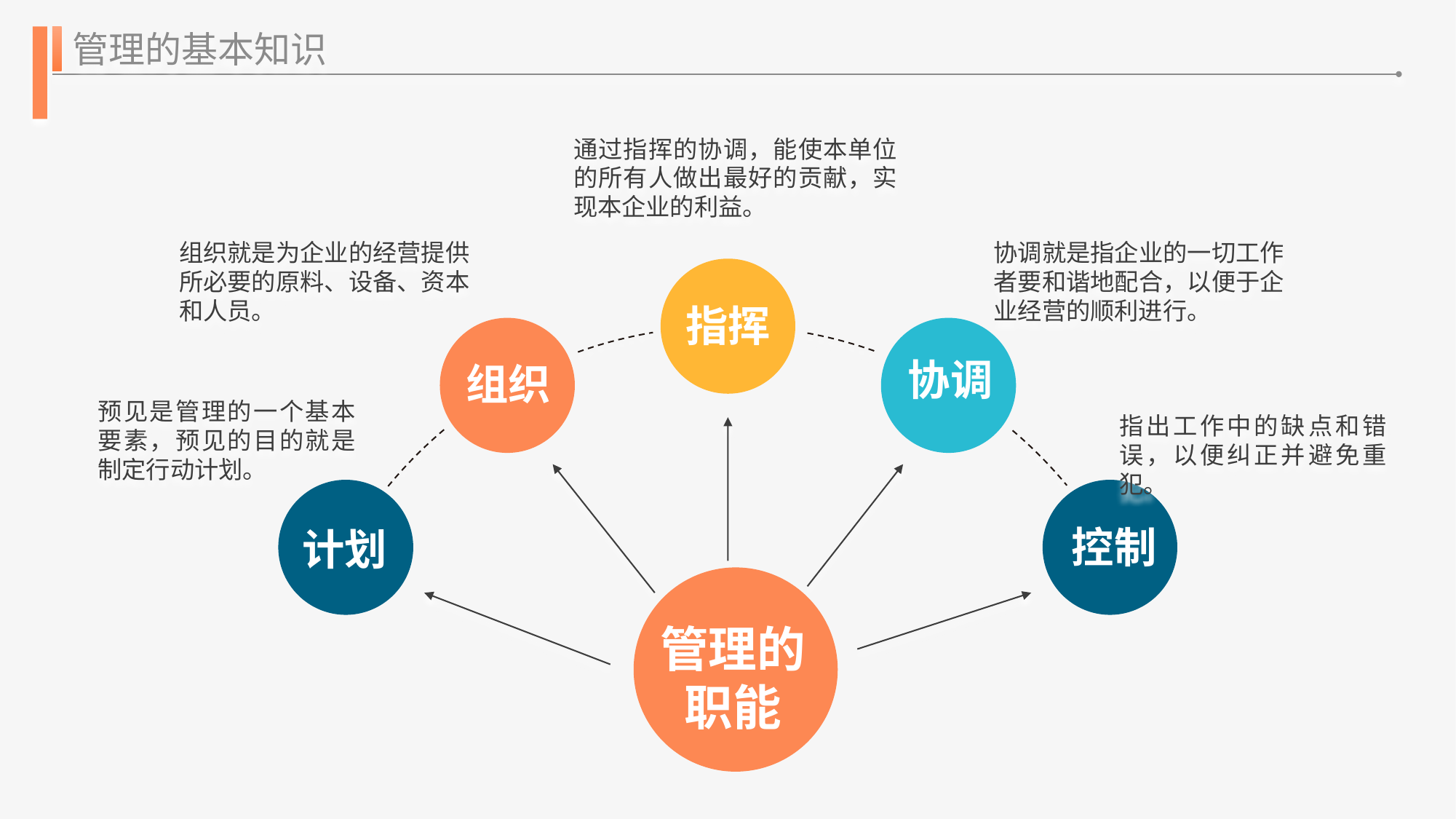

管理的基本知识

通过指挥的协调，能使本单位的所有人做出最好的贡献，实现本企业的利益。
组织就是为企业的经营提供所必要的原料、设备、资本和人员。
协调就是指企业的一切工作者要和谐地配合，以便于企业经营的顺利进行。

指挥

组织

协调

预见是管理的一个基本要素，预见的目的就是制定行动计划。
指出工作中的缺点和错误，以便纠正并避免重犯。

计划

控制

管理的职能